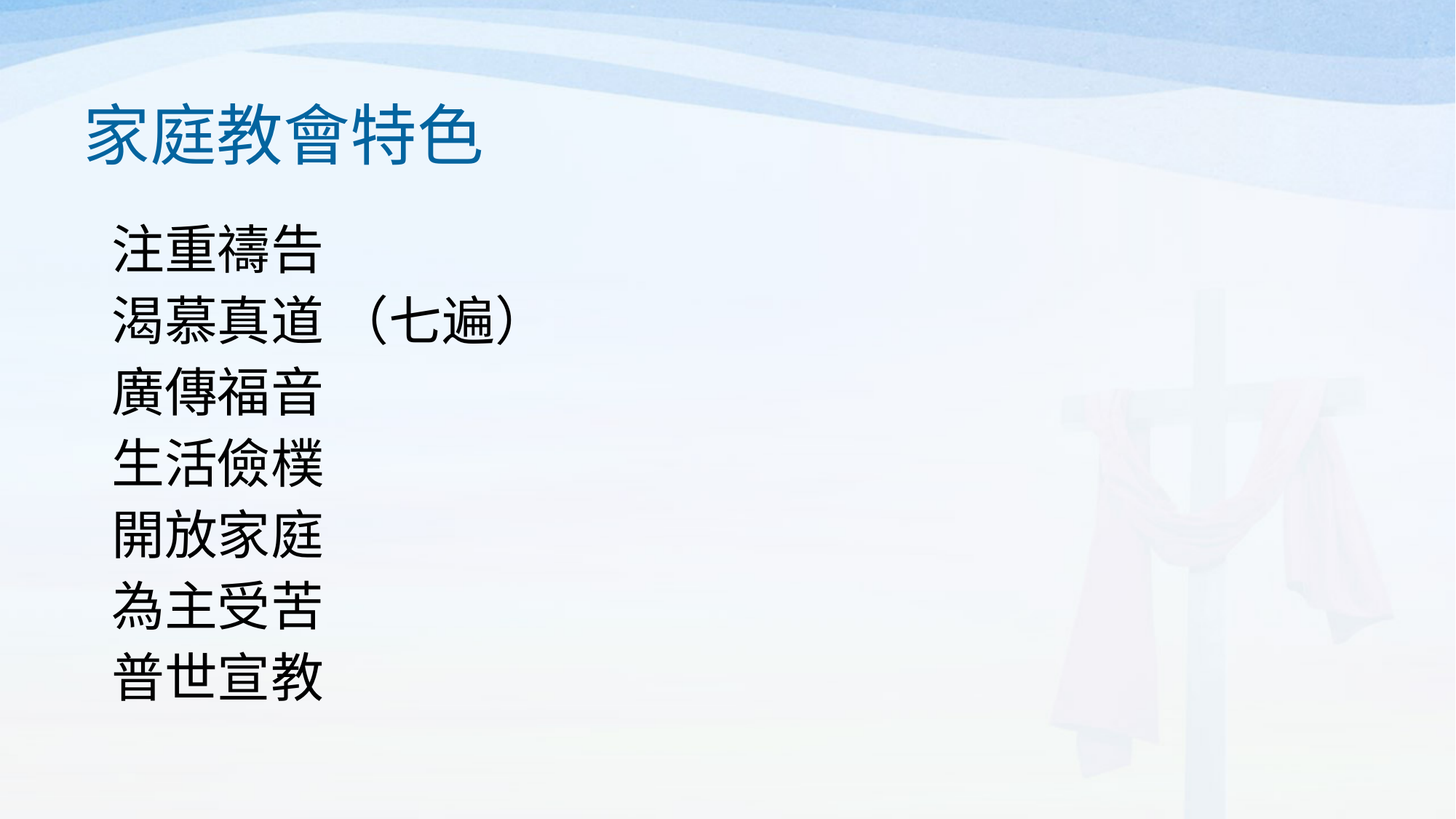

家庭教會特色
注重禱告
渴慕真道 （七遍）
廣傳福音
生活儉樸
開放家庭
為主受苦
普世宣教